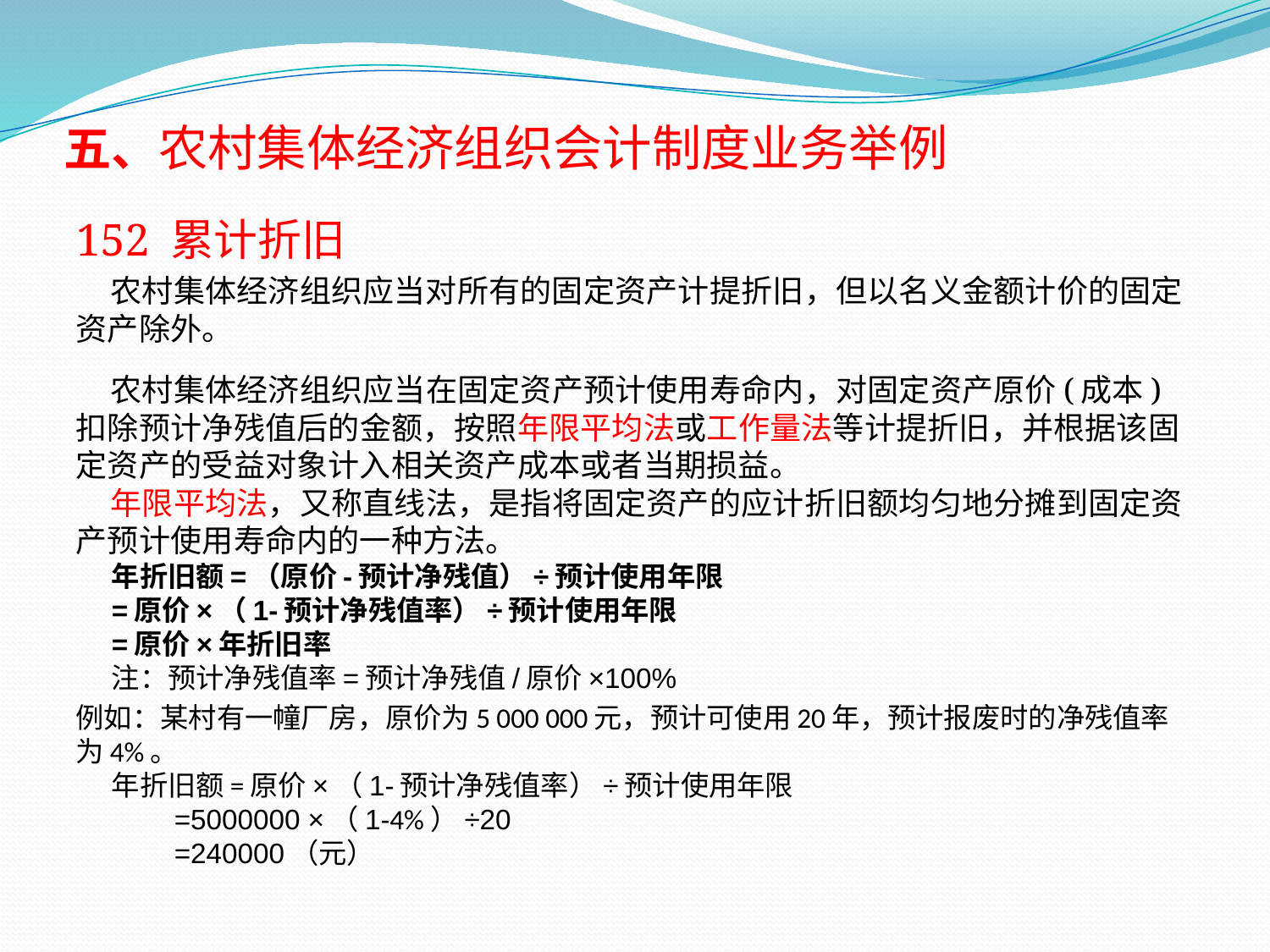

# 五、农村集体经济组织会计制度业务举例
152 累计折旧
    农村集体经济组织应当对所有的固定资产计提折旧，但以名义金额计价的固定资产除外。
    农村集体经济组织应当在固定资产预计使用寿命内，对固定资产原价(成本)扣除预计净残值后的金额，按照年限平均法或工作量法等计提折旧，并根据该固定资产的受益对象计入相关资产成本或者当期损益。
    年限平均法，又称直线法，是指将固定资产的应计折旧额均匀地分摊到固定资产预计使用寿命内的一种方法。
年折旧额=（原价-预计净残值）÷预计使用年限
=原价×（1-预计净残值率）÷预计使用年限
=原价×年折旧率
注：预计净残值率=预计净残值/原价×100%
例如：某村有一幢厂房，原价为5 000 000元，预计可使用20年，预计报废时的净残值率为4%。
年折旧额=原价×（1-预计净残值率）÷预计使用年限
        =5000000 ×（1-4%）÷20
        =240000（元）